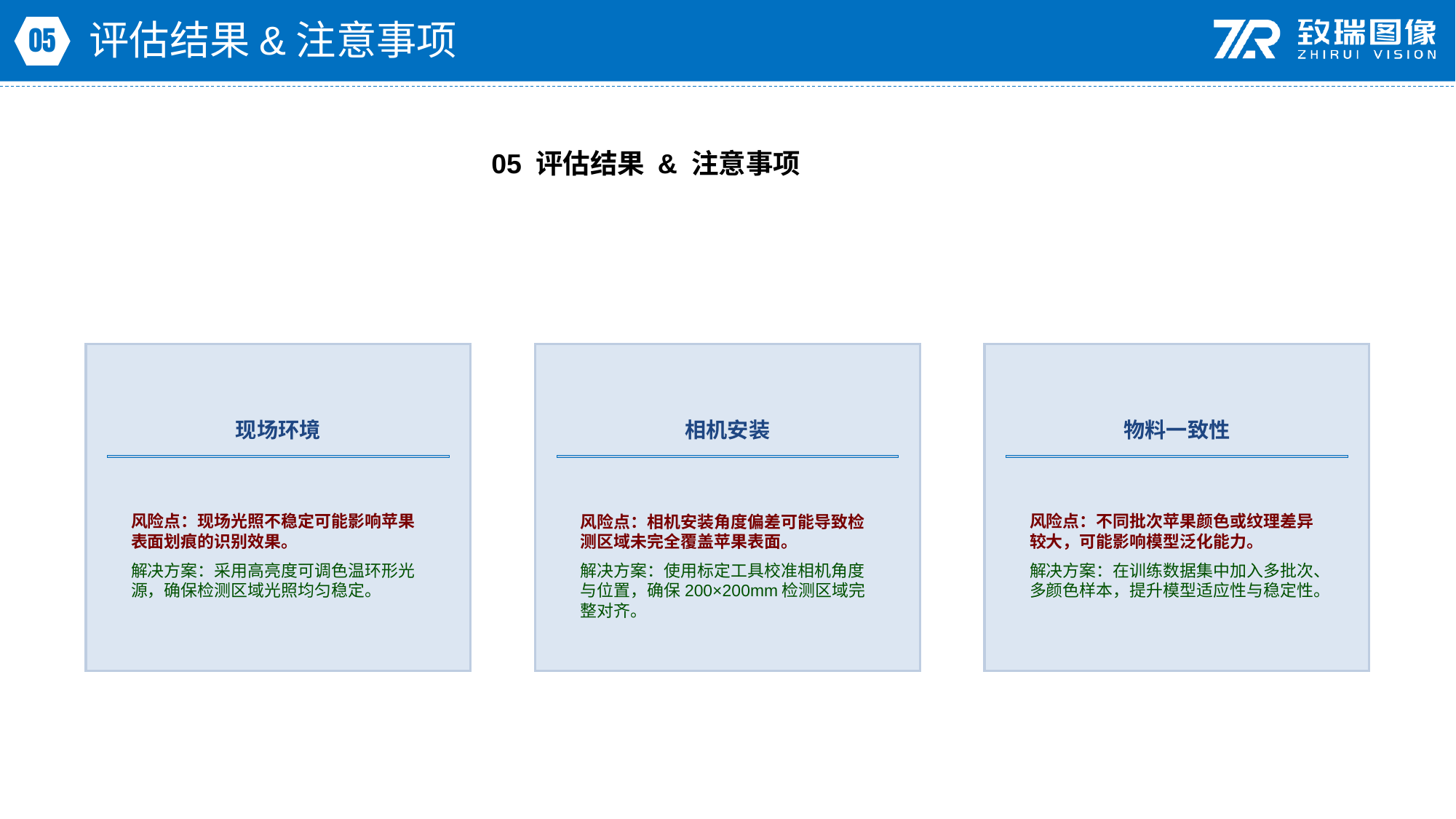

评估结果&注意事项
05

05 评估结果 & 注意事项

现场环境

相机安装

物料一致性

风险点：现场光照不稳定可能影响苹果表面划痕的识别效果。
解决方案：采用高亮度可调色温环形光源，确保检测区域光照均匀稳定。

风险点：相机安装角度偏差可能导致检测区域未完全覆盖苹果表面。
解决方案：使用标定工具校准相机角度与位置，确保200×200mm检测区域完整对齐。

风险点：不同批次苹果颜色或纹理差异较大，可能影响模型泛化能力。
解决方案：在训练数据集中加入多批次、多颜色样本，提升模型适应性与稳定性。